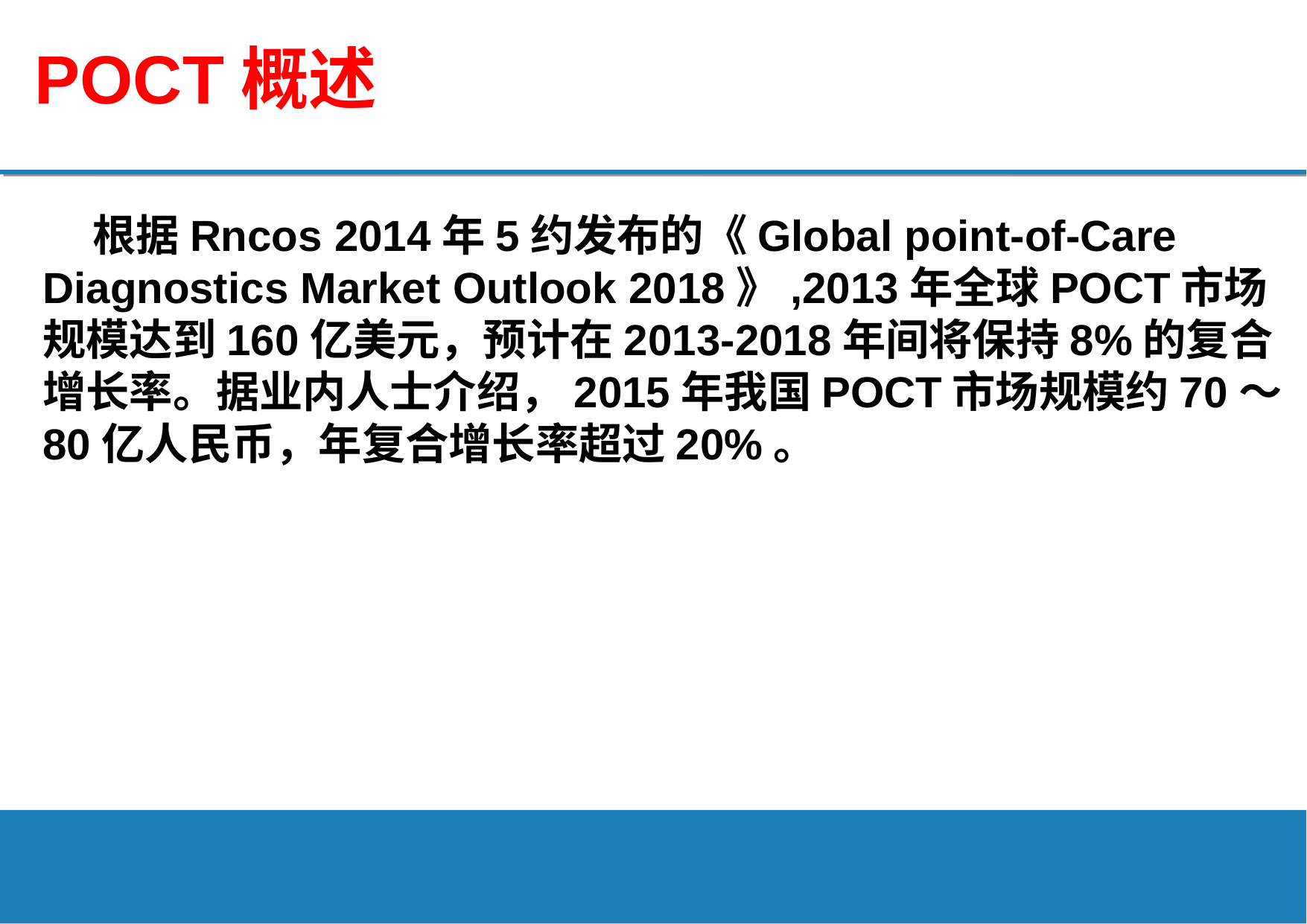

POCT概述
    根据Rncos 2014年5约发布的《Global point-of-Care Diagnostics Market Outlook 2018》,2013年全球POCT市场规模达到160亿美元，预计在2013-2018年间将保持8%的复合增长率。据业内人士介绍，2015年我国POCT市场规模约70～80亿人民币，年复合增长率超过20%。